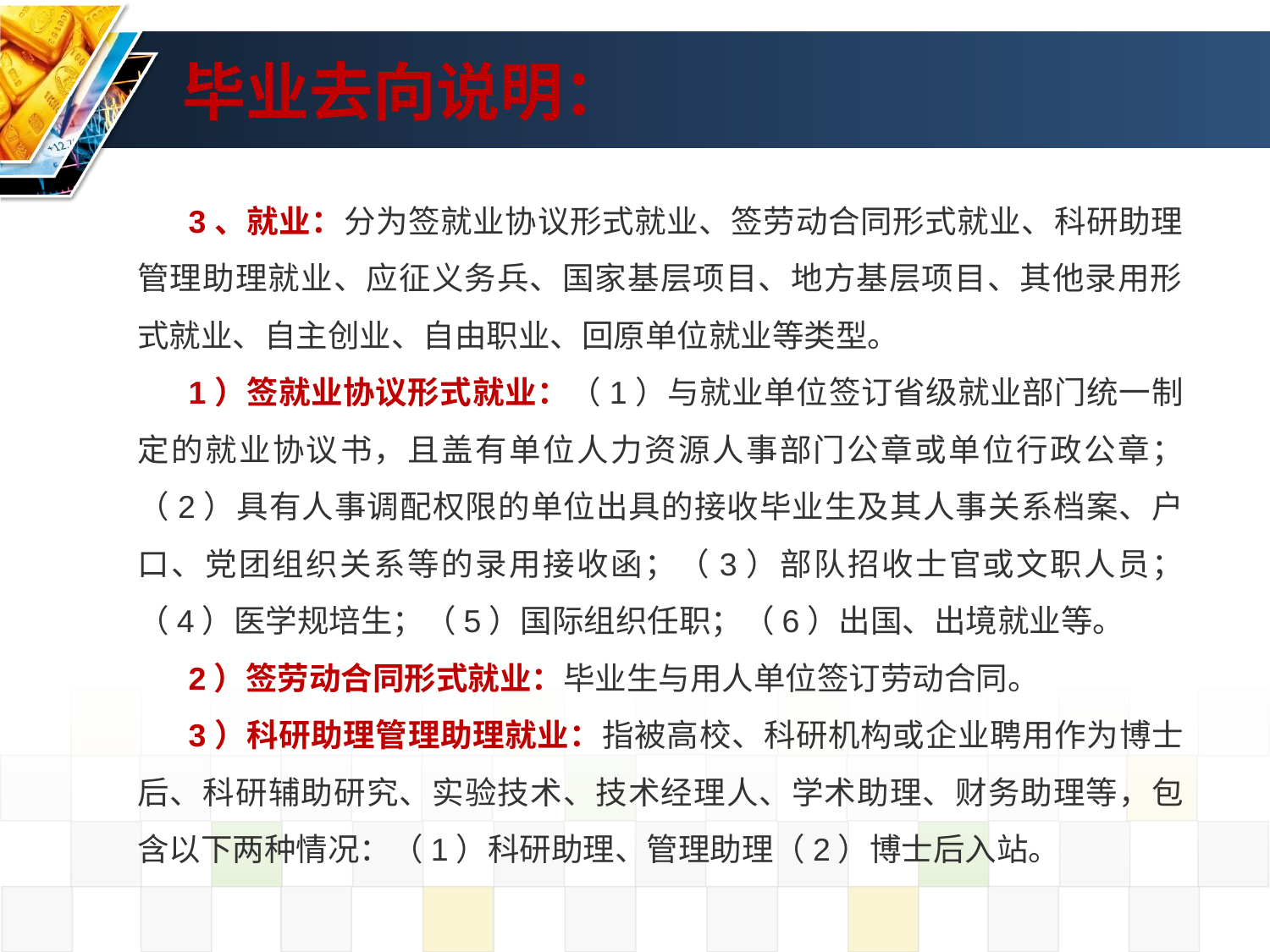

# 毕业去向说明：
3、就业：分为签就业协议形式就业、签劳动合同形式就业、科研助理管理助理就业、应征义务兵、国家基层项目、地方基层项目、其他录用形式就业、自主创业、自由职业、回原单位就业等类型。
1）签就业协议形式就业：（1）与就业单位签订省级就业部门统一制定的就业协议书，且盖有单位人力资源人事部门公章或单位行政公章；（2）具有人事调配权限的单位出具的接收毕业生及其人事关系档案、户口、党团组织关系等的录用接收函；（3）部队招收士官或文职人员；（4）医学规培生；（5）国际组织任职；（6）出国、出境就业等。
2）签劳动合同形式就业：毕业生与用人单位签订劳动合同。
3）科研助理管理助理就业：指被高校、科研机构或企业聘用作为博士后、科研辅助研究、实验技术、技术经理人、学术助理、财务助理等，包含以下两种情况：（1）科研助理、管理助理（2）博士后入站。